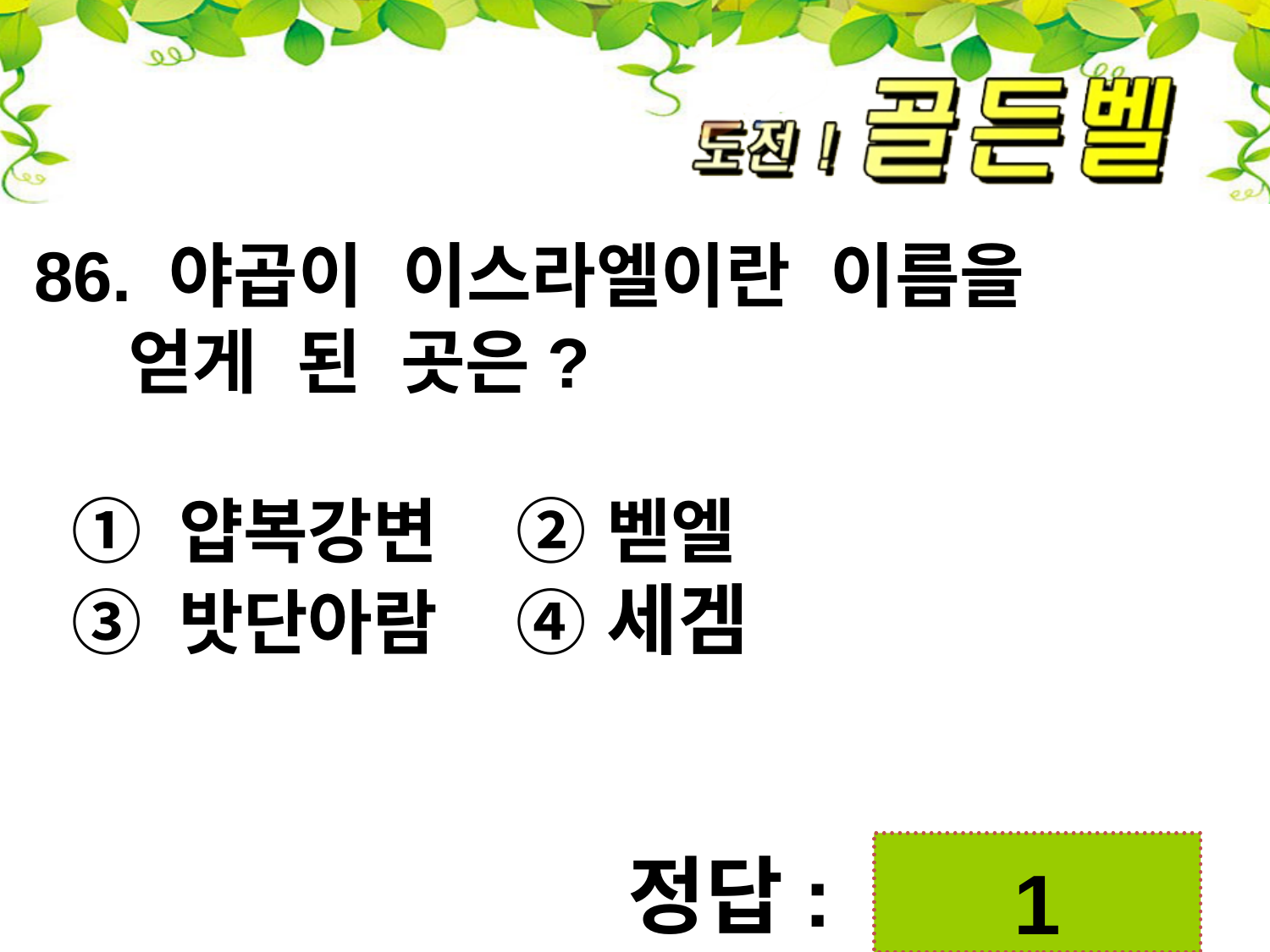

86. 야곱이  이스라엘이란  이름을
     얻게  된  곳은?

   ① 얍복강변    ② 벧엘
   ③ 밧단아람    ④ 세겜
 1
정답: